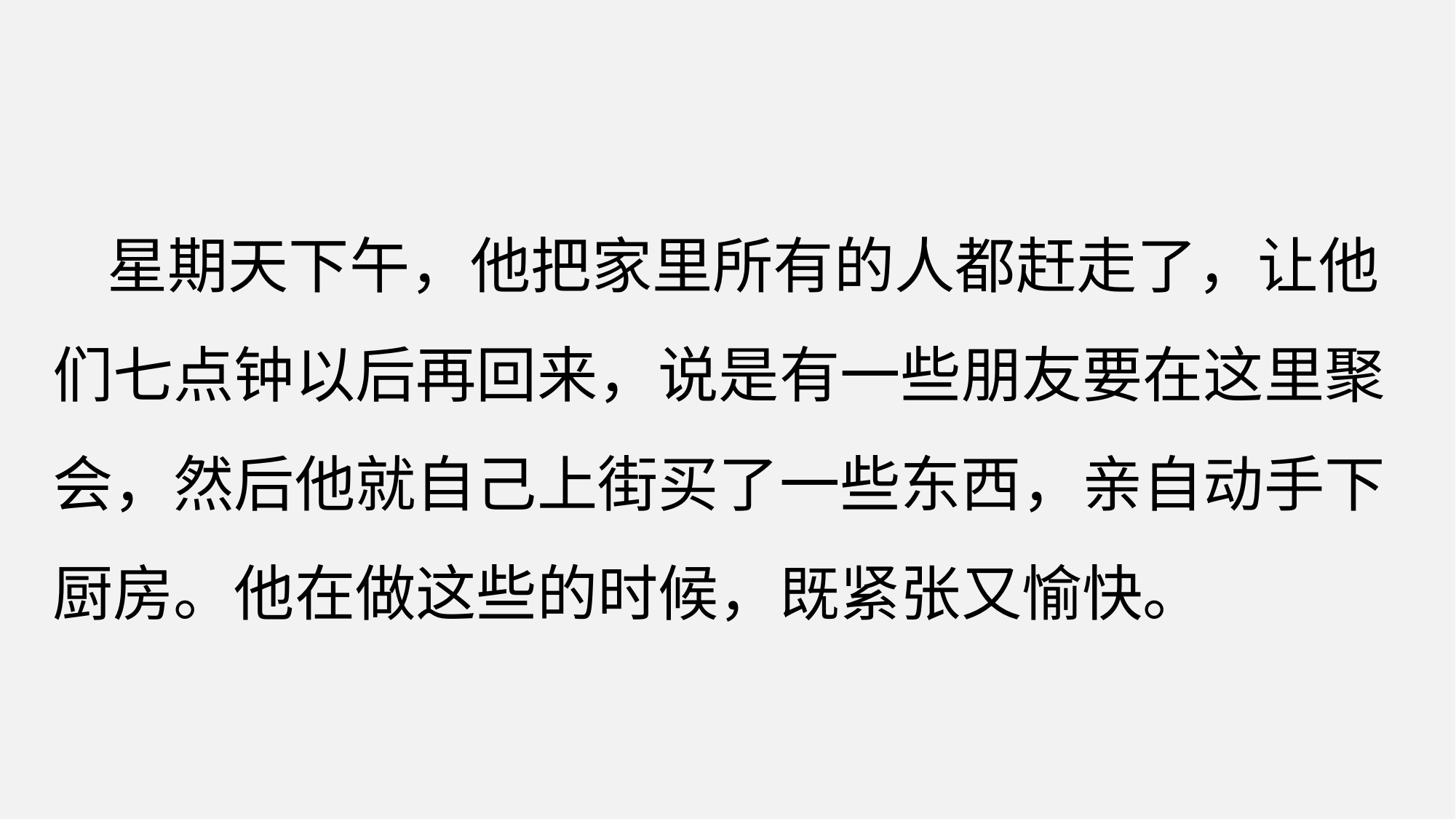

星期天下午，他把家里所有的人都赶走了，让他们七点钟以后再回来，说是有一些朋友要在这里聚会，然后他就自己上街买了一些东西，亲自动手下厨房。他在做这些的时候，既紧张又愉快。